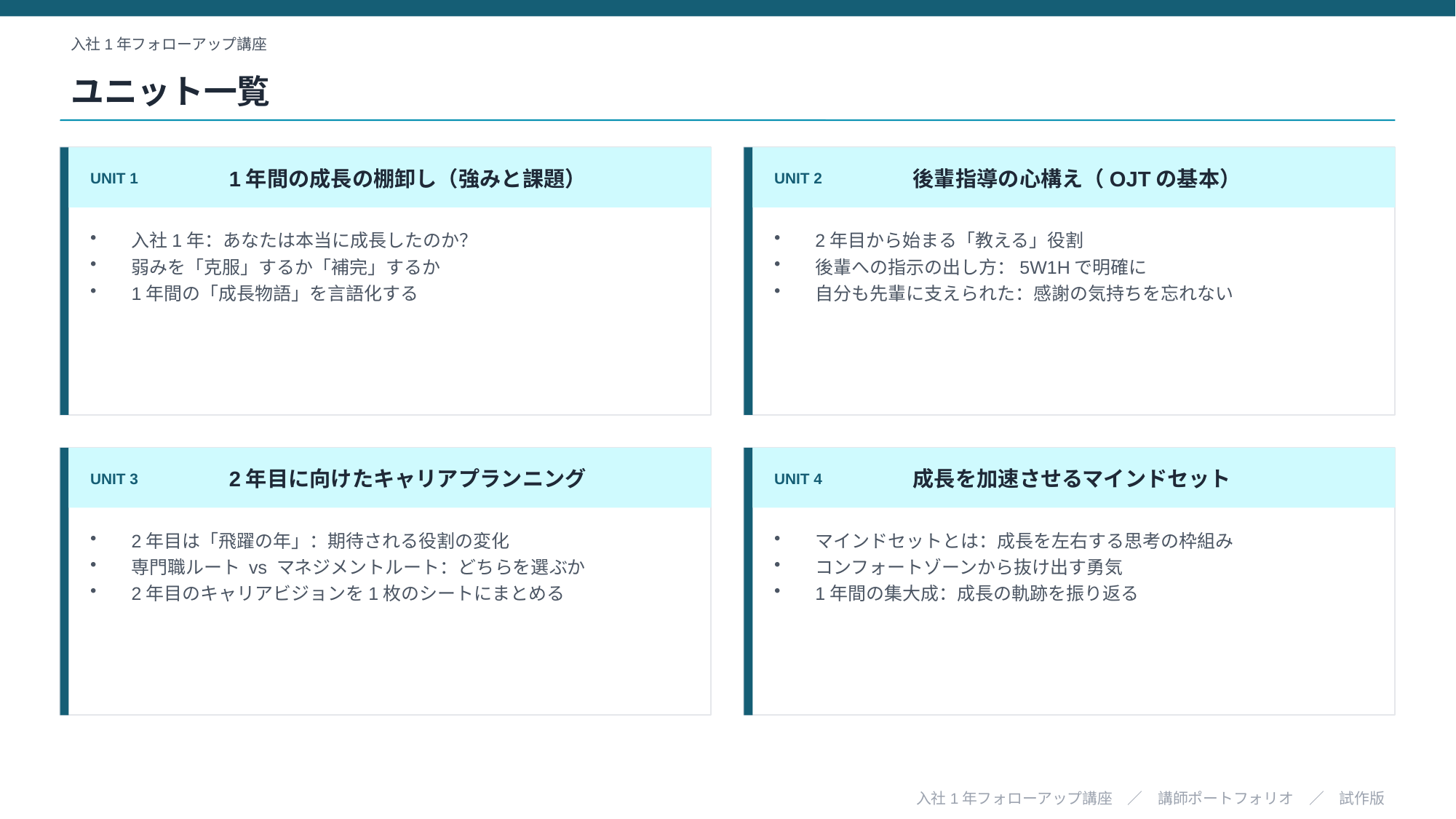

入社1年フォローアップ講座
ユニット一覧

UNIT 1
1年間の成長の棚卸し（強みと課題）
UNIT 2
後輩指導の心構え（OJTの基本）
入社1年：あなたは本当に成長したのか？
弱みを「克服」するか「補完」するか
1年間の「成長物語」を言語化する
2年目から始まる「教える」役割
後輩への指示の出し方：5W1Hで明確に
自分も先輩に支えられた：感謝の気持ちを忘れない

UNIT 3
2年目に向けたキャリアプランニング
UNIT 4
成長を加速させるマインドセット
2年目は「飛躍の年」：期待される役割の変化
専門職ルート vs マネジメントルート：どちらを選ぶか
2年目のキャリアビジョンを1枚のシートにまとめる
マインドセットとは：成長を左右する思考の枠組み
コンフォートゾーンから抜け出す勇気
1年間の集大成：成長の軌跡を振り返る
入社1年フォローアップ講座　／　講師ポートフォリオ　／　試作版